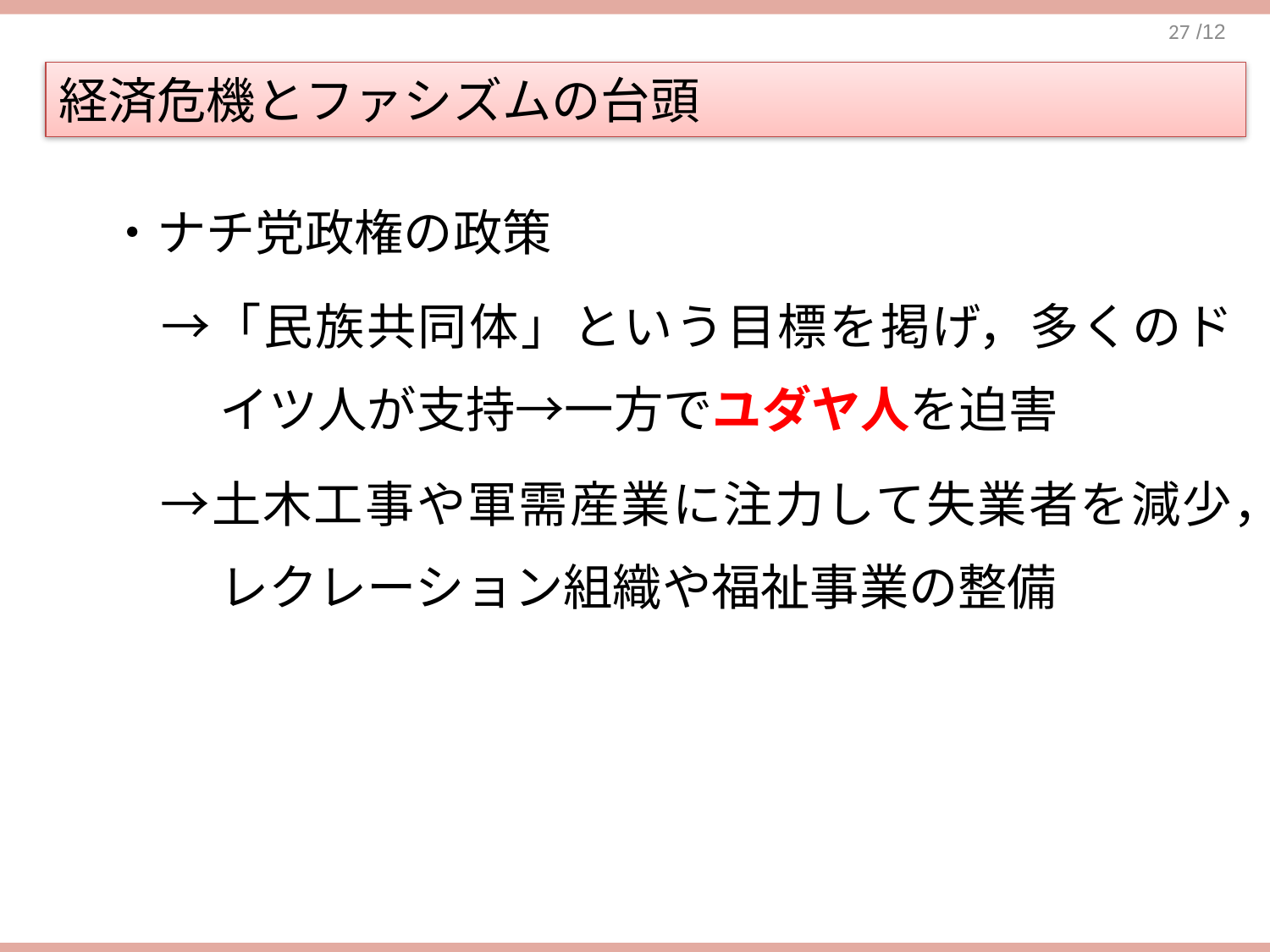

経済危機とファシズムの台頭
　・ナチ党政権の政策
　　→「民族共同体」という目標を掲げ，多くのドイツ人が支持→一方でユダヤ人を迫害
　　→土木工事や軍需産業に注力して失業者を減少，レクレーション組織や福祉事業の整備